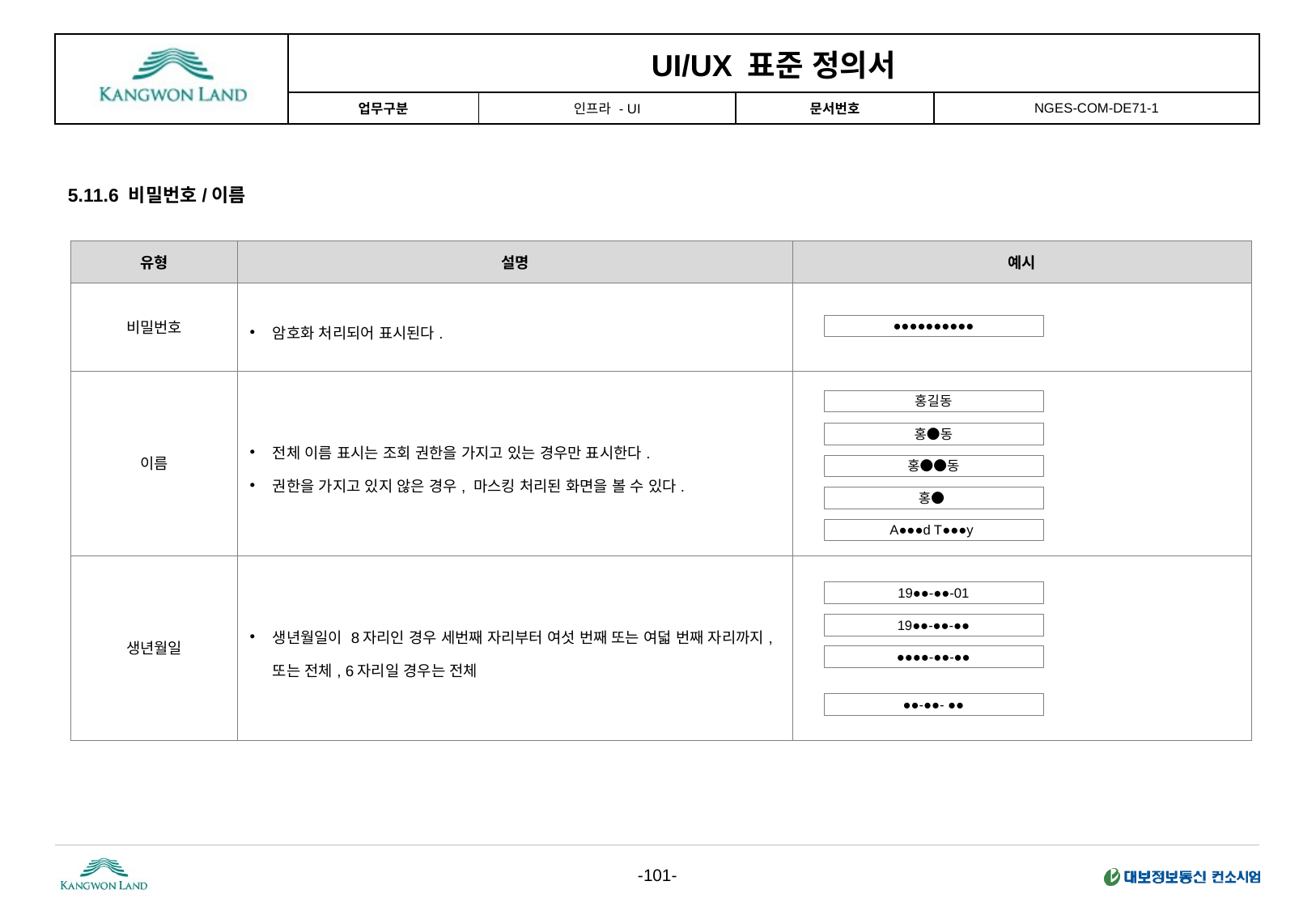

5.11.6 비밀번호/이름
| 유형 | 설명 | 예시 |
| --- | --- | --- |
| 비밀번호 | 암호화 처리되어 표시된다. |  |
| 이름 | 전체 이름 표시는 조회 권한을 가지고 있는 경우만 표시한다. 권한을 가지고 있지 않은 경우, 마스킹 처리된 화면을 볼 수 있다. |  |
| 생년월일 | 생년월일이 8자리인 경우 세번째 자리부터 여섯 번째 또는 여덟 번째 자리까지, 또는 전체, 6자리일 경우는 전체 |  |
●●●●●●●●●●
홍길동
홍●동
홍●●동
홍●
A●●●d T●●●y
19●●-●●-01
19●●-●●-●●
●●●●-●●-●●
●●-●●- ●●